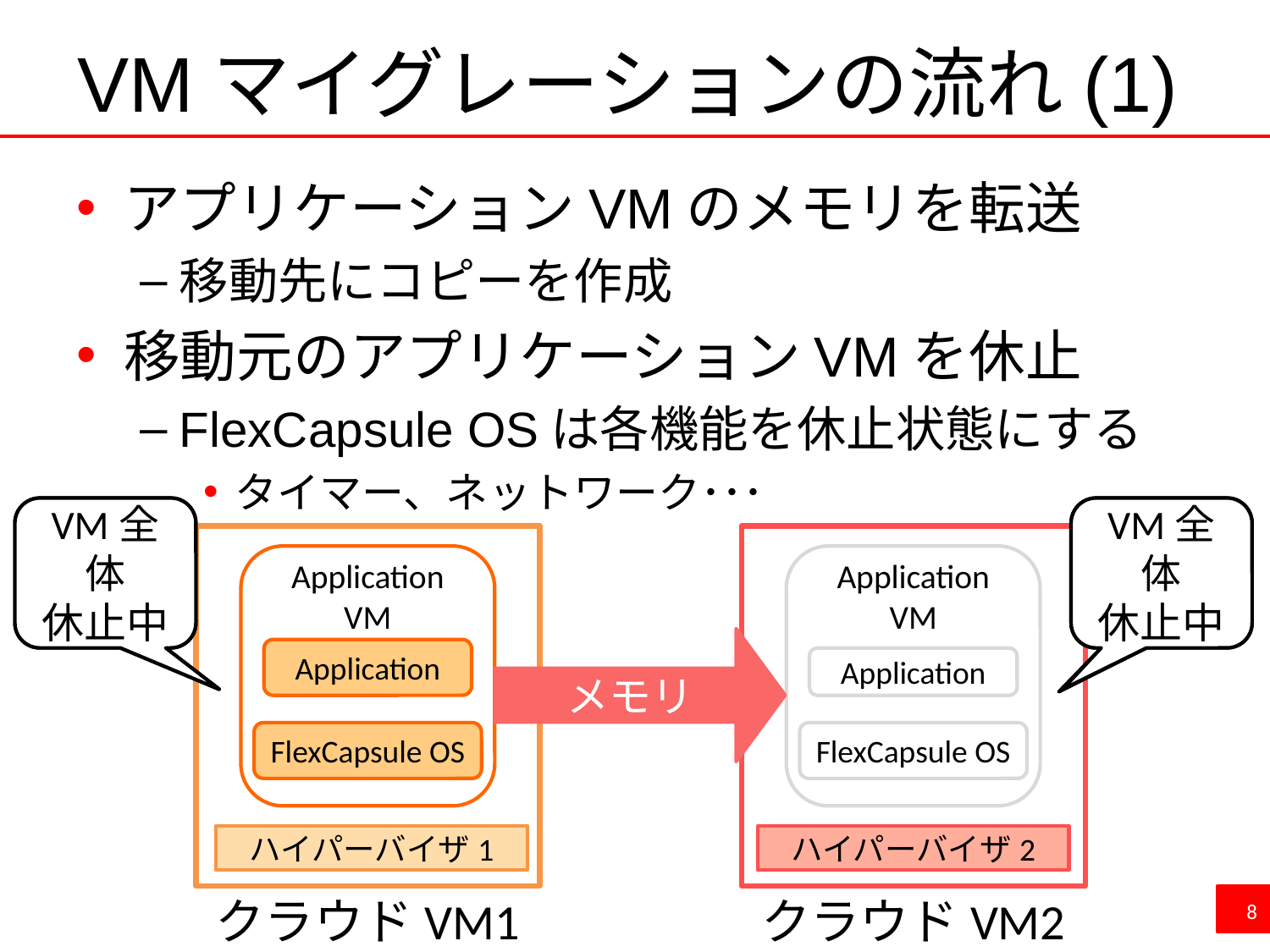

# VMマイグレーションの流れ(1)
アプリケーションVMのメモリを転送
移動先にコピーを作成
移動元のアプリケーションVMを休止
FlexCapsule OSは各機能を休止状態にする
タイマー、ネットワーク･･･
VM全体
休止中
OS機能
休止中
OS機能
休止中
VM全体
休止中

クラウドVM1

クラウドVM2
Application
VM

Application
VM

メモリ
Application
Application
FlexCapsule OS
FlexCapsule OS
ハイパーバイザ2
ハイパーバイザ1
8